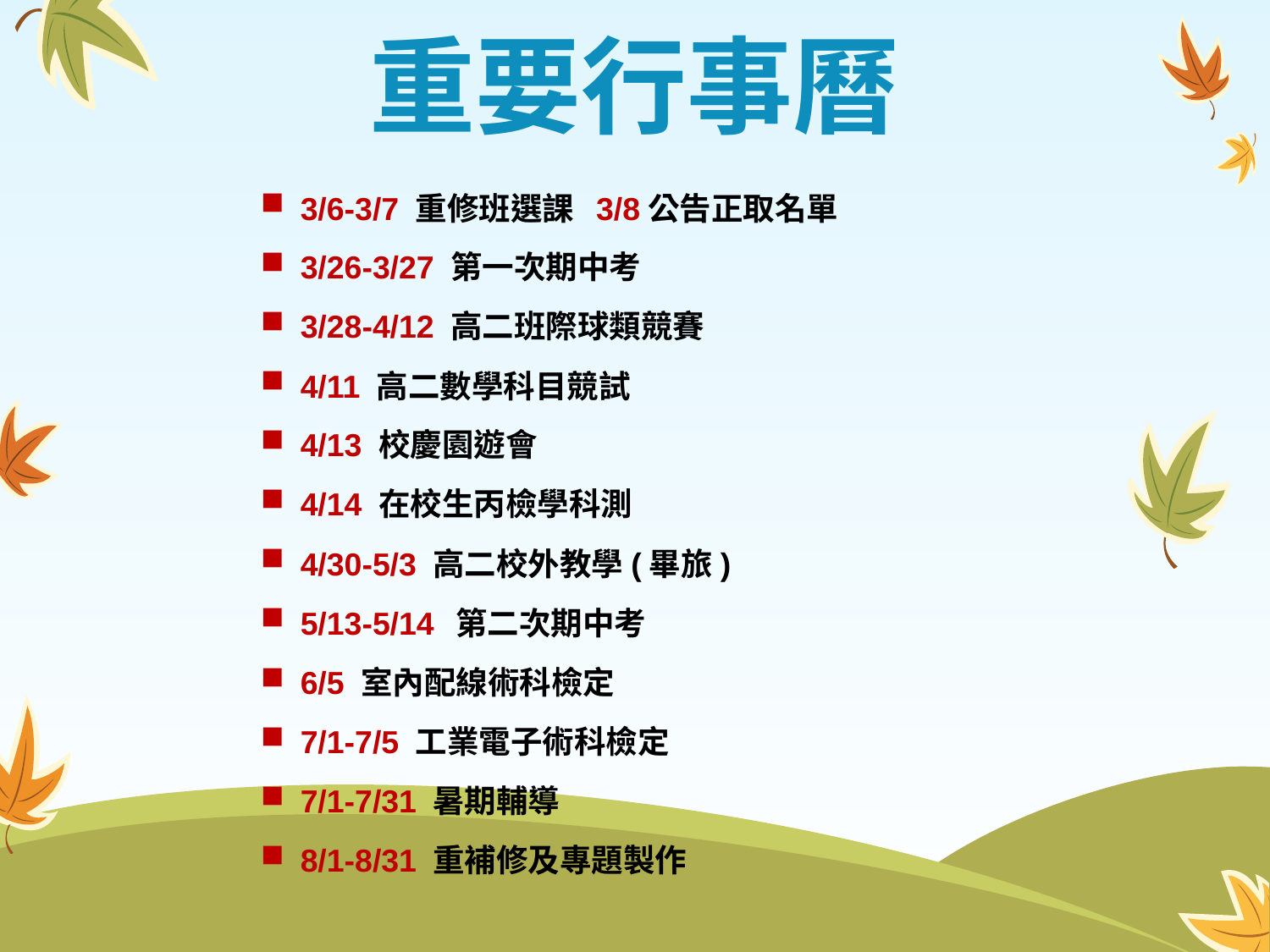

# 重要行事曆
3/6-3/7 重修班選課  3/8公告正取名單
3/26-3/27 第一次期中考
3/28-4/12 高二班際球類競賽
4/11 高二數學科目競試
4/13 校慶園遊會
4/14 在校生丙檢學科測
4/30-5/3 高二校外教學(畢旅)
5/13-5/14  第二次期中考
6/5 室內配線術科檢定
7/1-7/5 工業電子術科檢定
7/1-7/31 暑期輔導
8/1-8/31 重補修及專題製作